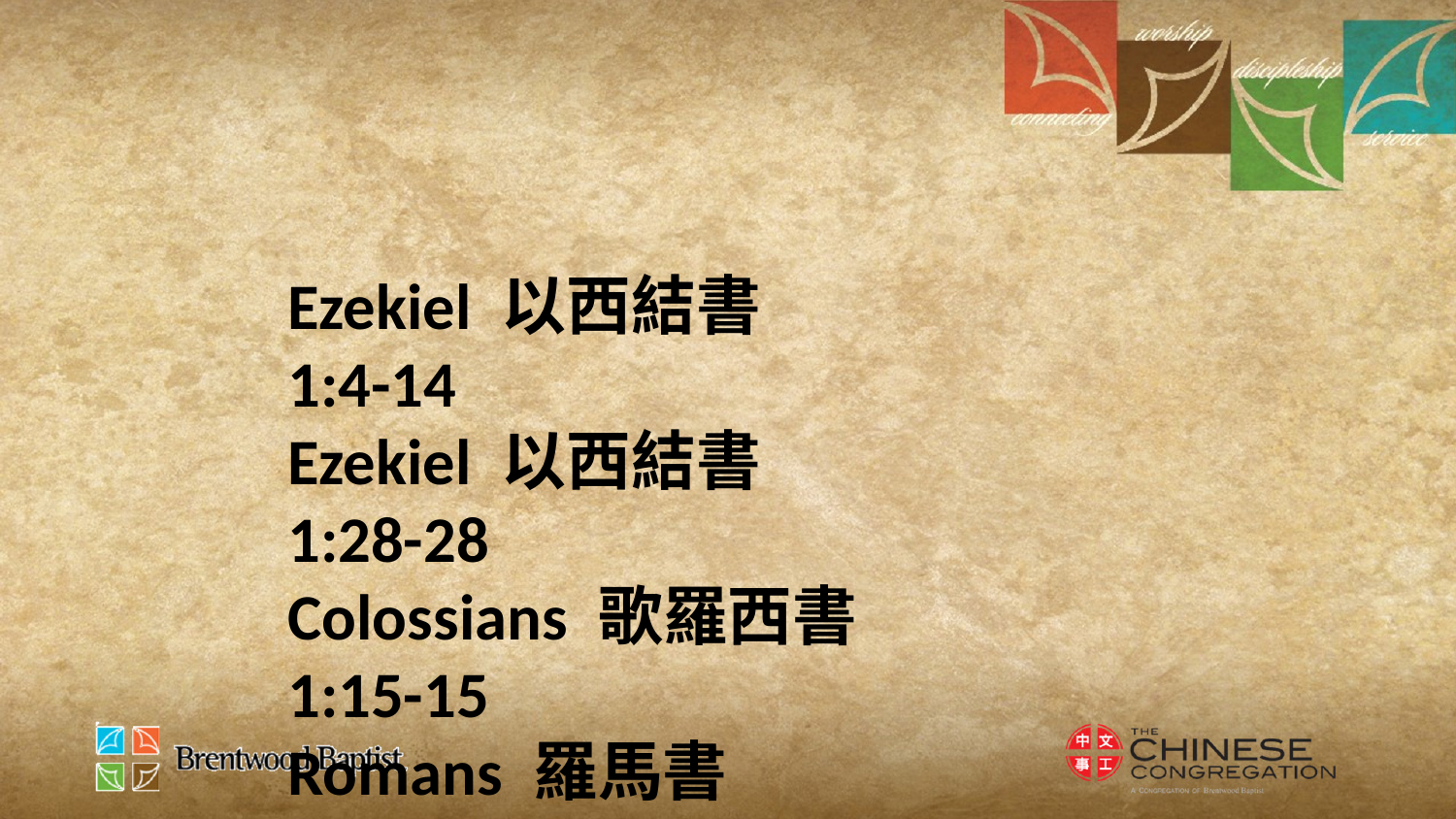

Ezekiel 以西結書
1:4-14
Ezekiel 以西結書
1:28-28
Colossians 歌羅西書
1:15-15
Romans 羅馬書
12:1-2